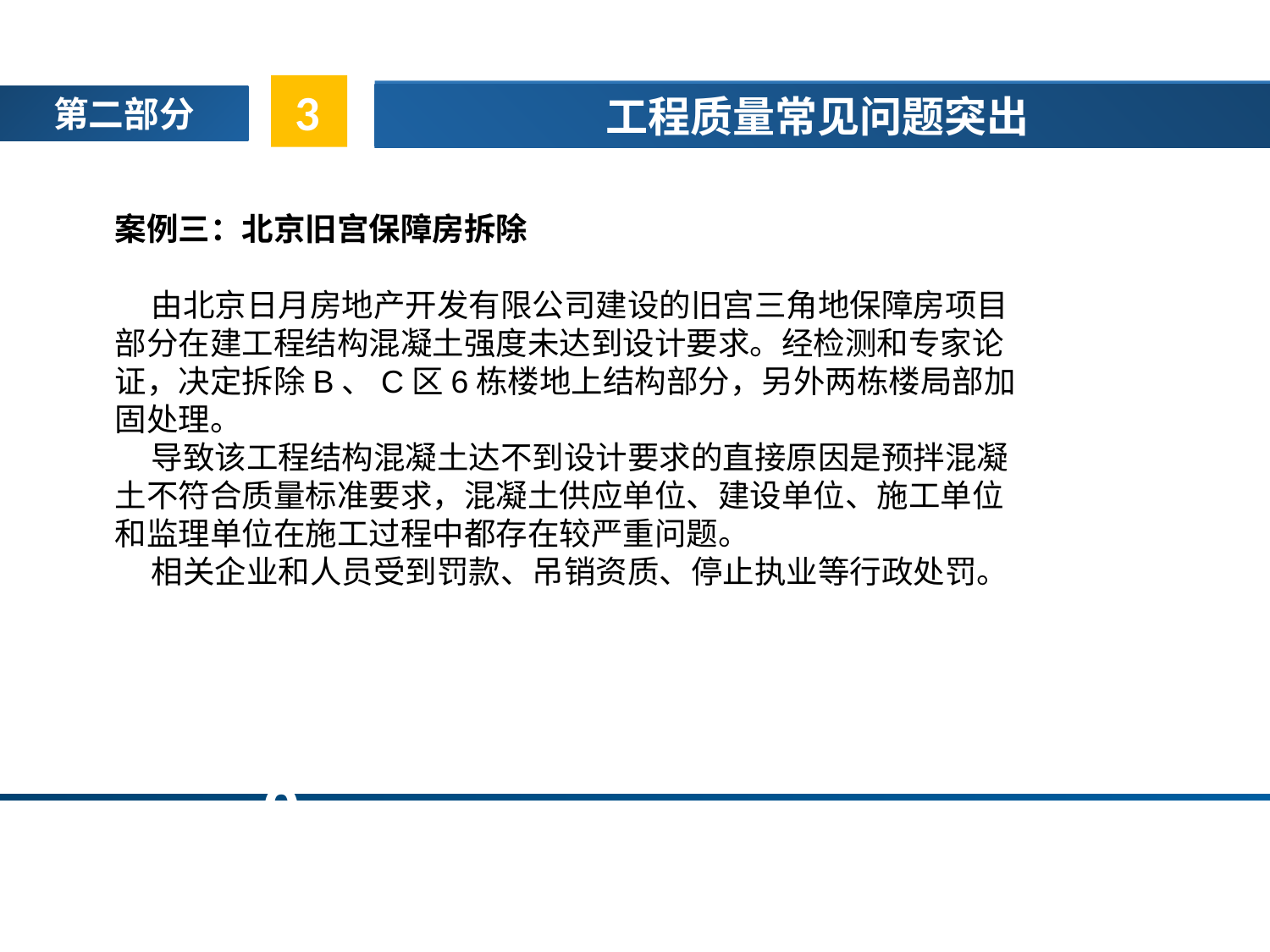

3

工程质量常见问题突出
第二部分
案例三：北京旧宫保障房拆除

    由北京日月房地产开发有限公司建设的旧宫三角地保障房项目部分在建工程结构混凝土强度未达到设计要求。经检测和专家论证，决定拆除B、C区6栋楼地上结构部分，另外两栋楼局部加固处理。
    导致该工程结构混凝土达不到设计要求的直接原因是预拌混凝土不符合质量标准要求，混凝土供应单位、建设单位、施工单位和监理单位在施工过程中都存在较严重问题。
    相关企业和人员受到罚款、吊销资质、停止执业等行政处罚。
02
0
05